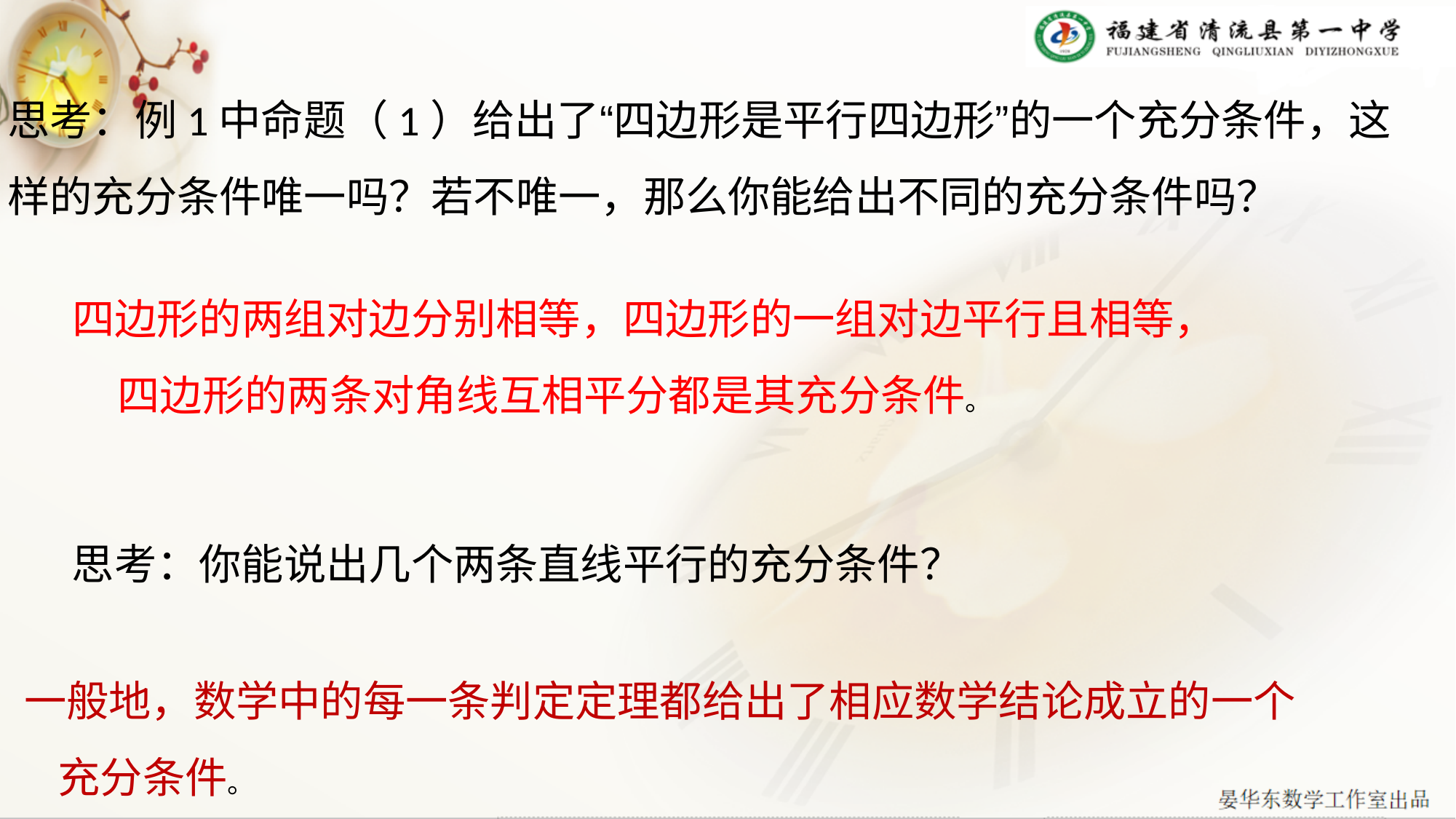

思考：例1中命题（1）给出了“四边形是平行四边形”的一个充分条件，这
样的充分条件唯一吗？若不唯一，那么你能给出不同的充分条件吗？
四边形的两组对边分别相等，四边形的一组对边平行且相等，
   四边形的两条对角线互相平分都是其充分条件。
思考：你能说出几个两条直线平行的充分条件？
一般地，数学中的每一条判定定理都给出了相应数学结论成立的一个
  充分条件。